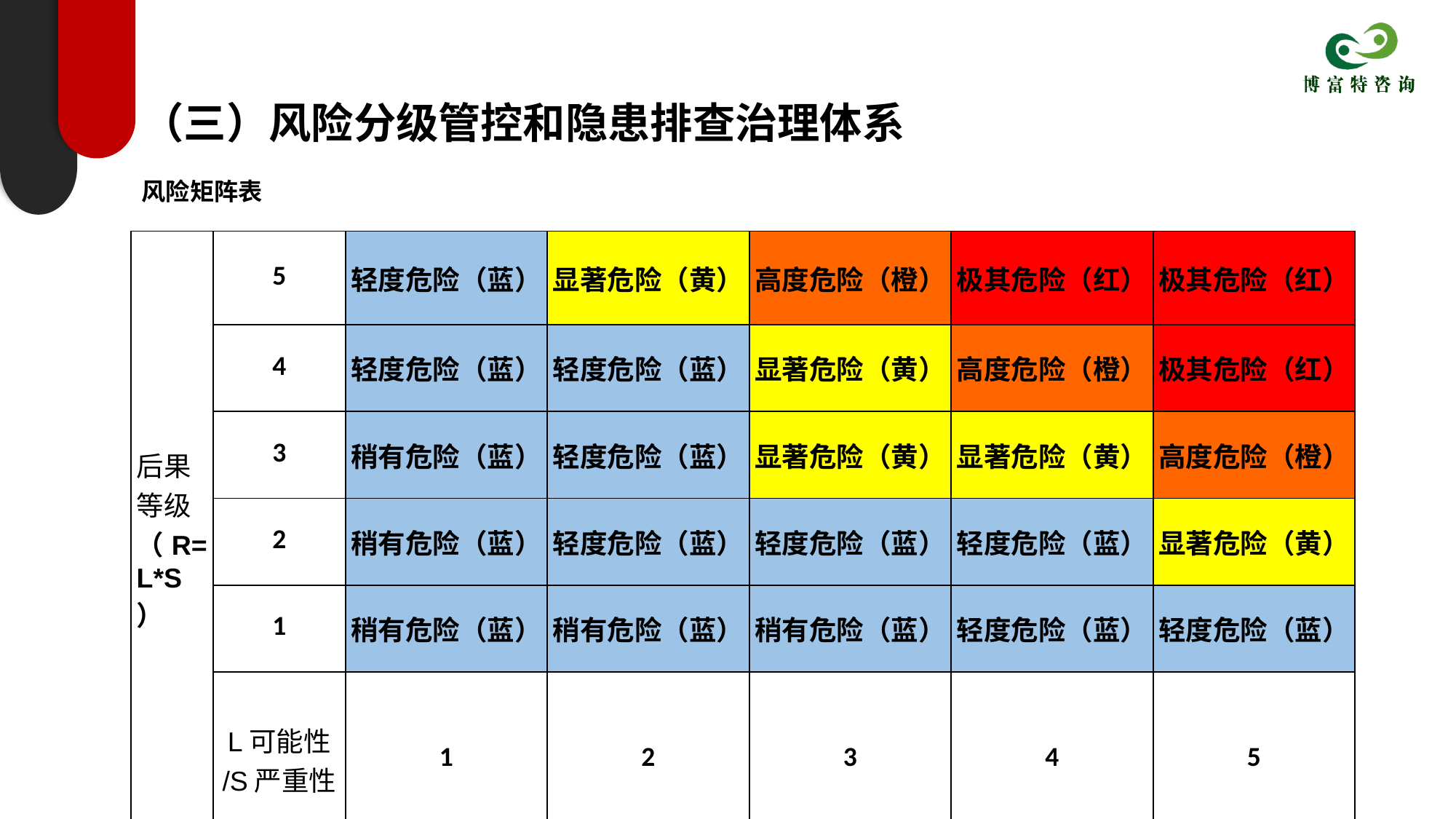

（三）风险分级管控和隐患排查治理体系

风险矩阵表
| 后果 等级 （R= L\*S） | 5 | 轻度危险（蓝） | 显著危险（黄） | 高度危险（橙） | 极其危险（红） | 极其危险（红） |
| --- | --- | --- | --- | --- | --- | --- |
|  | 4 | 轻度危险（蓝） | 轻度危险（蓝） | 显著危险（黄） | 高度危险（橙） | 极其危险（红） |
|  | 3 | 稍有危险（蓝） | 轻度危险（蓝） | 显著危险（黄） | 显著危险（黄） | 高度危险（橙） |
|  | 2 | 稍有危险（蓝） | 轻度危险（蓝） | 轻度危险（蓝） | 轻度危险（蓝） | 显著危险（黄） |
|  | 1 | 稍有危险（蓝） | 稍有危险（蓝） | 稍有危险（蓝） | 轻度危险（蓝） | 轻度危险（蓝） |
|  | L可能性/S严重性 | 1 | 2 | 3 | 4 | 5 |
15